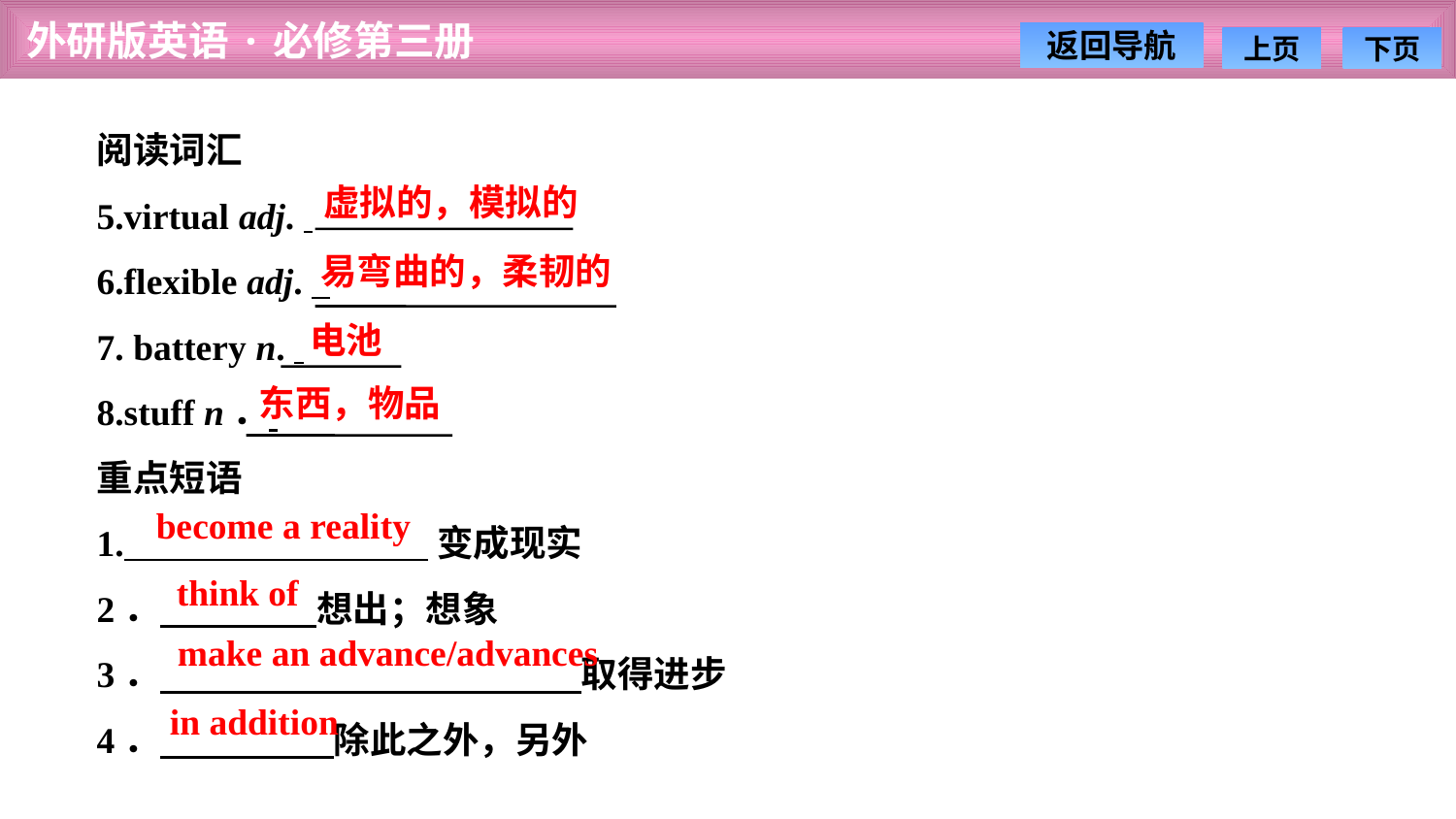

阅读词汇
5.virtual adj.
6.flexible adj.
7. battery n.
8.stuff n．
重点短语
1.                                 变成现实
2．                   想出；想象
3．                                                   取得进步
4．                     除此之外，另外
虚拟的，模拟的

易弯曲的，柔韧的

电池

东西，物品

become a reality
think of
make an advance/advances
in addition